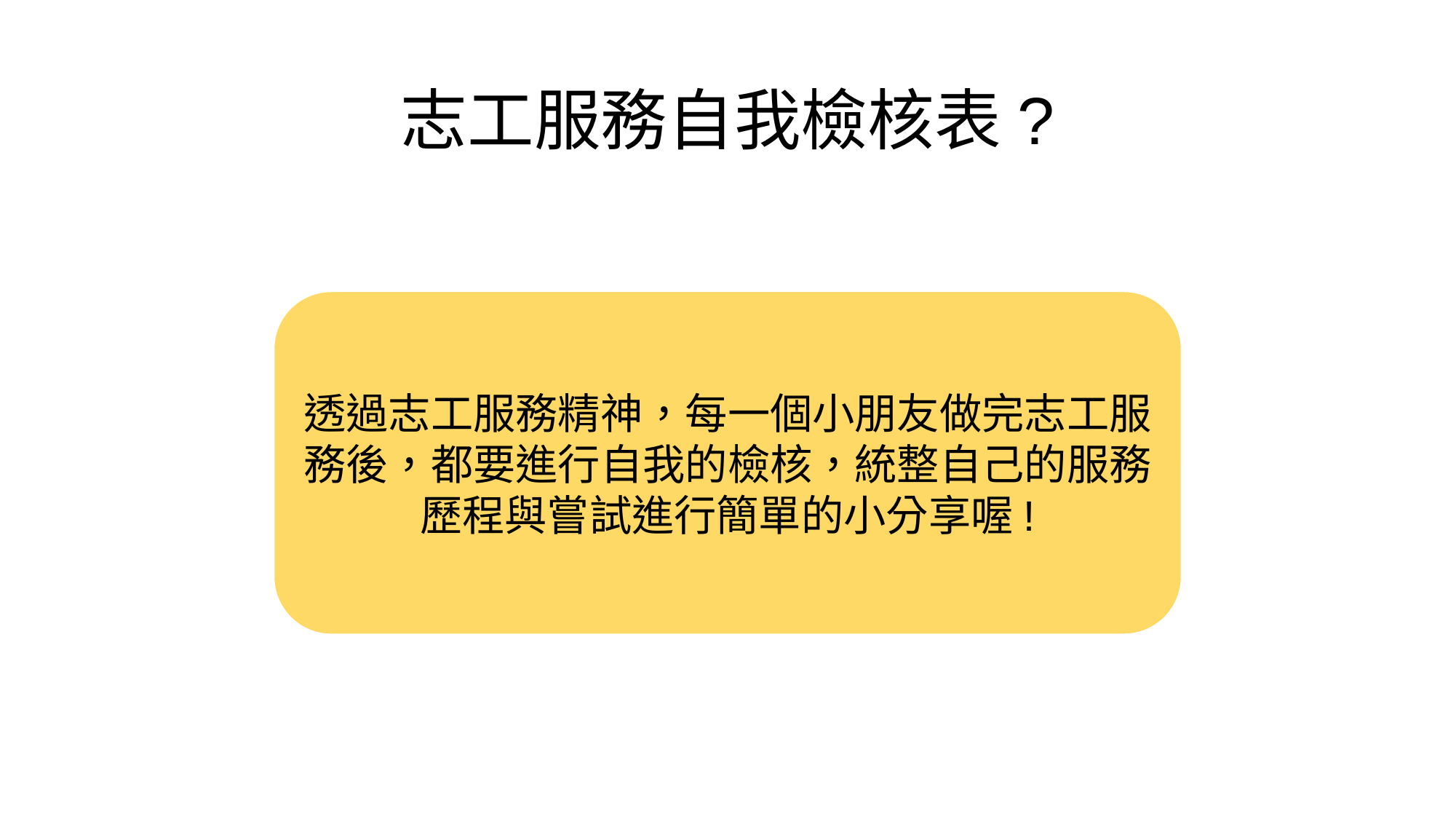

# 志工服務自我檢核表?
透過志工服務精神，每一個小朋友做完志工服務後，都要進行自我的檢核，統整自己的服務歷程與嘗試進行簡單的小分享喔!